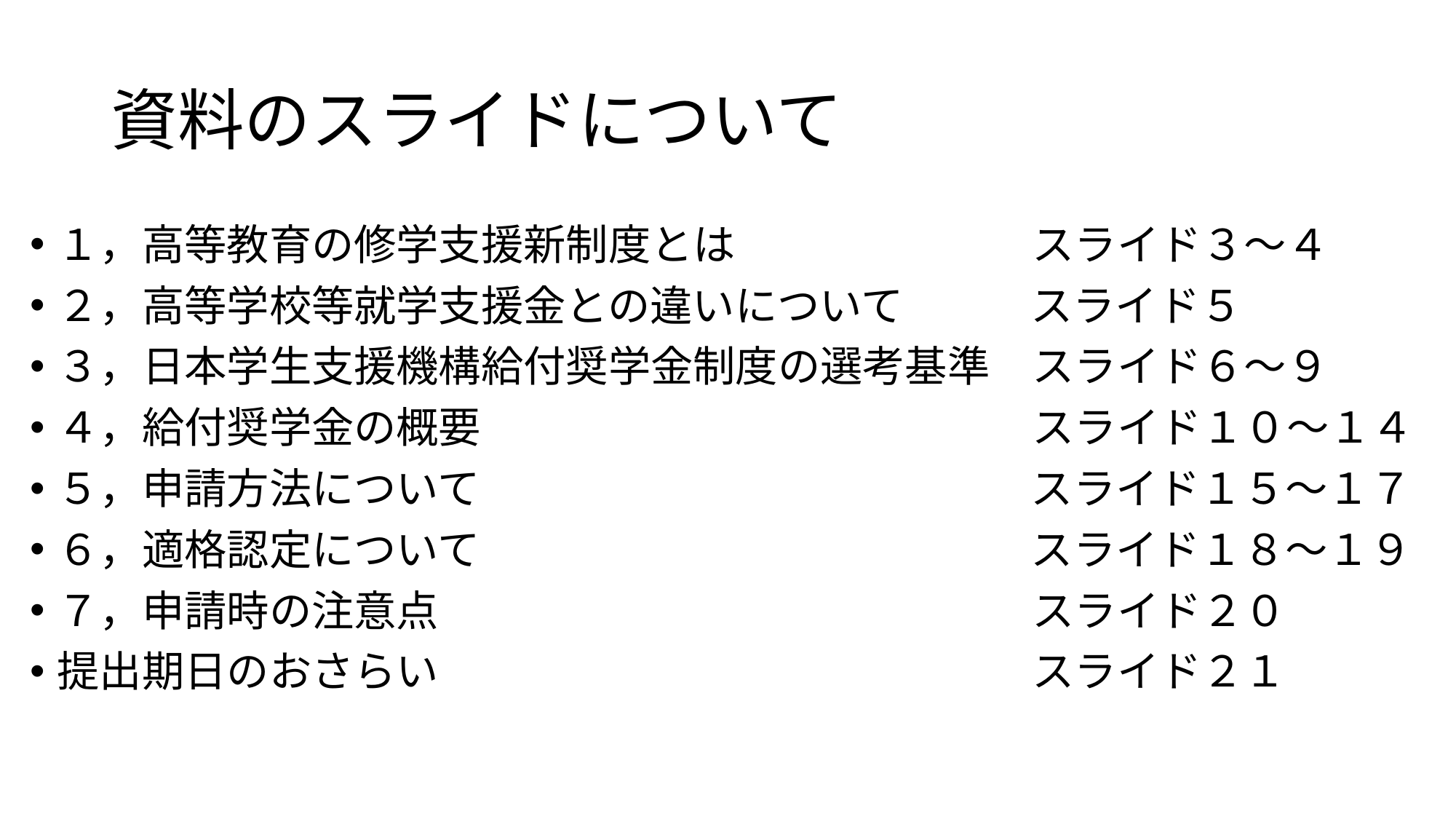

# 資料のスライドについて
１，高等教育の修学支援新制度とは　　　　　　　スライド３～４
２，高等学校等就学支援金との違いについて　　　スライド５
３，日本学生支援機構給付奨学金制度の選考基準　スライド６～９
４，給付奨学金の概要　　　　　　　　　　　　　スライド１０～１４
５，申請方法について　　　　　　　　　　　　　スライド１５～１７
６，適格認定について　　　　　　　　　　　　　スライド１８～１９
７，申請時の注意点　　　　　　　　　　　　　　スライド２０
提出期日のおさらい　　　　　　　　　　　　　　スライド２１